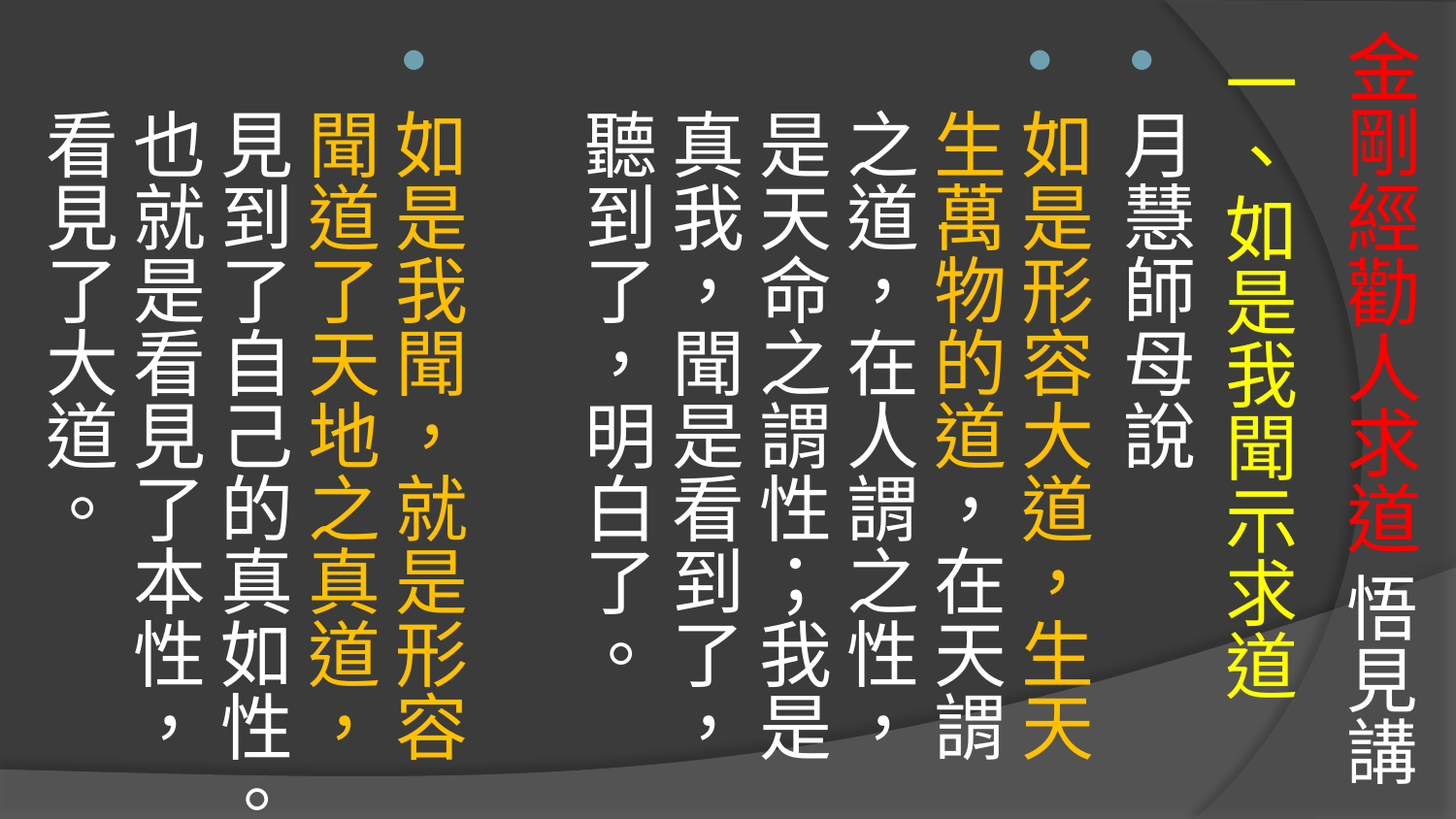

# 金剛經勸人求道 悟見講
一、如是我聞示求道
月慧師母說
如是形容大道，生天生萬物的道，在天謂之道，在人謂之性，是天命之謂性；我是真我，聞是看到了，聽到了，明白了。
如是我聞，就是形容聞道了天地之真道，見到了自己的真如性。也就是看見了本性，看見了大道。